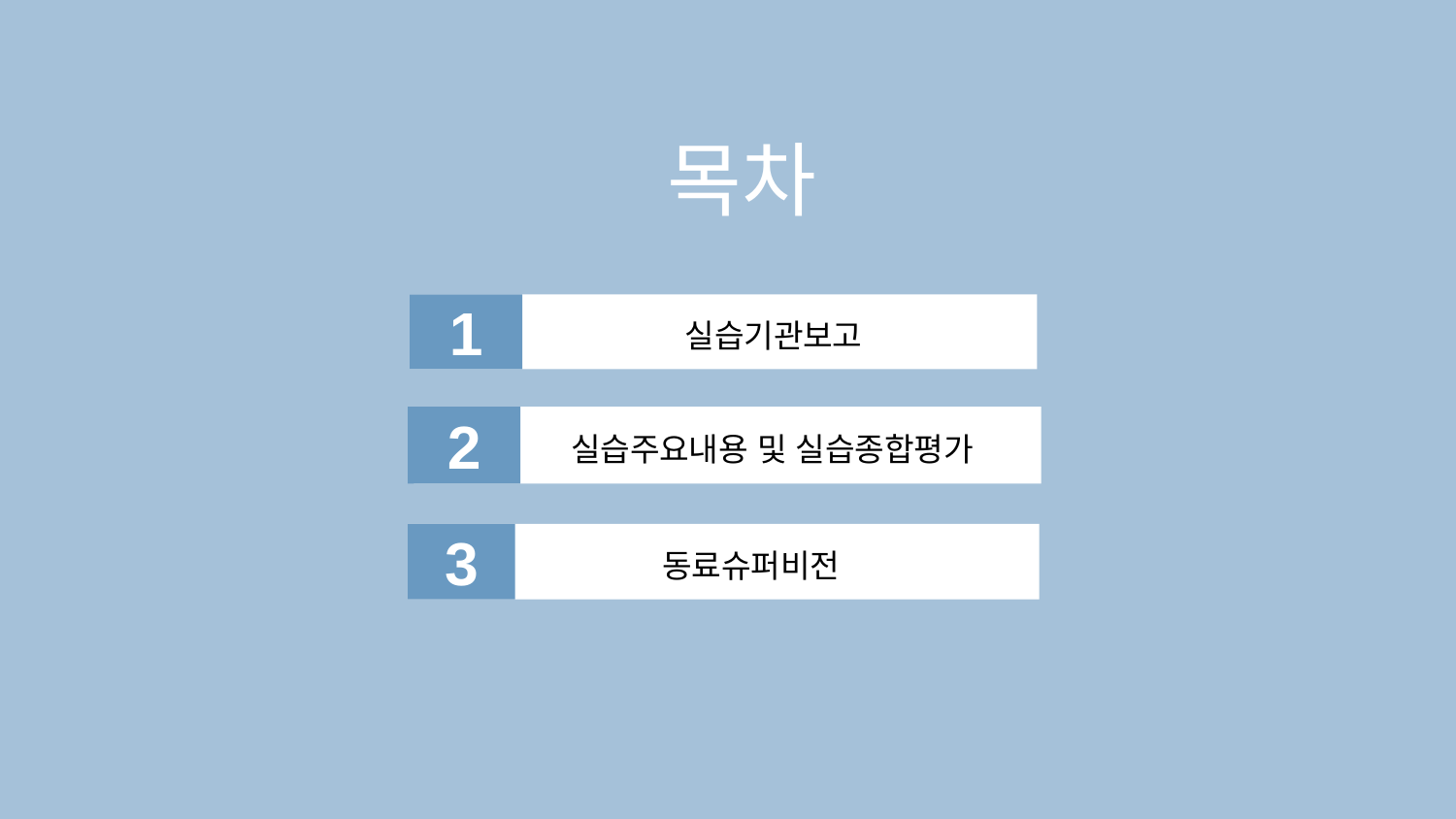

목차
1
        실습기관보고
2
       실습주요내용 및 실습종합평가
    동료슈퍼비전
3